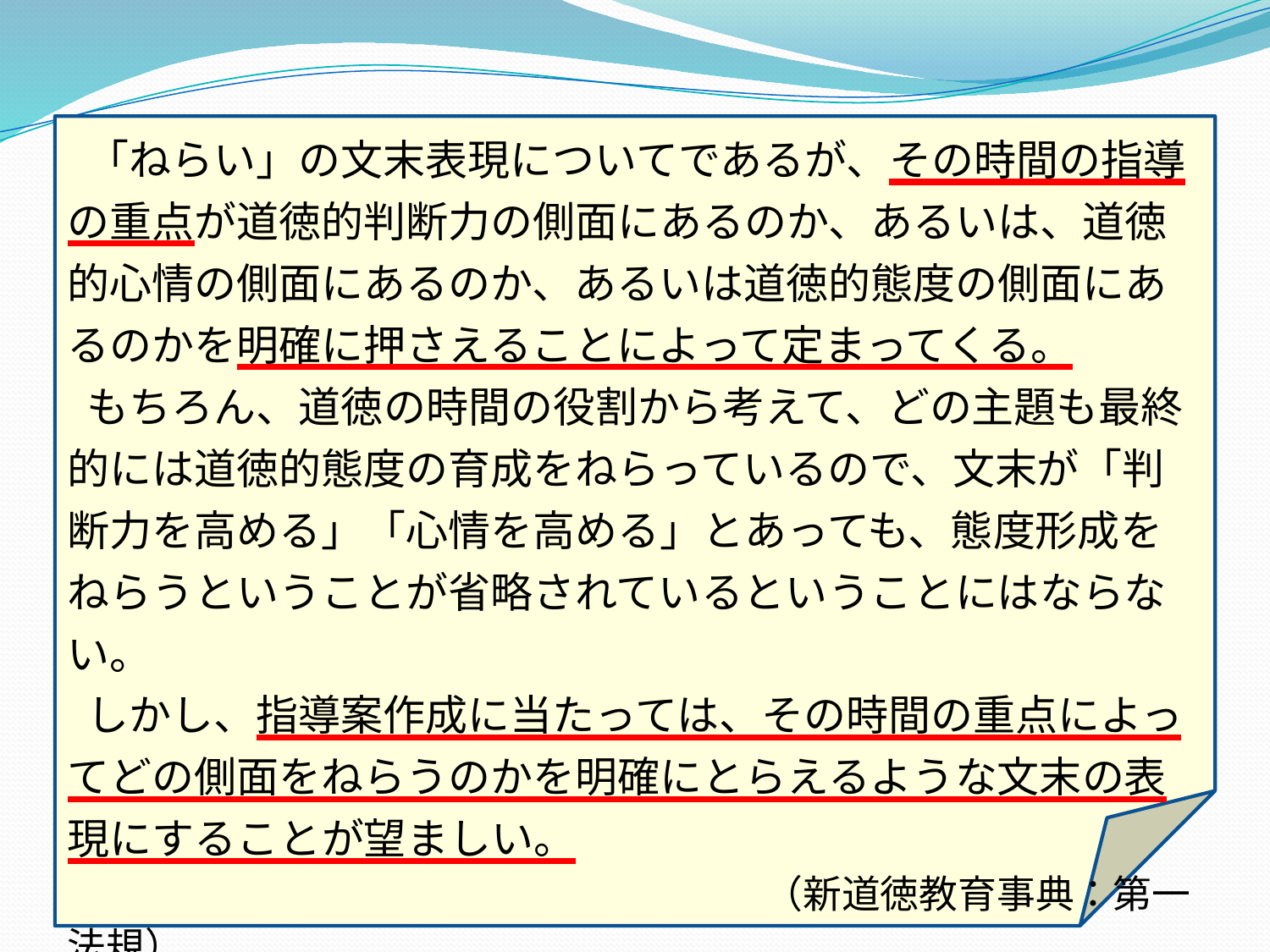

「ねらい」の文末表現についてであるが、その時間の指導の重点が道徳的判断力の側面にあるのか、あるいは、道徳的心情の側面にあるのか、あるいは道徳的態度の側面にあるのかを明確に押さえることによって定まってくる。
 もちろん、道徳の時間の役割から考えて、どの主題も最終的には道徳的態度の育成をねらっているので、文末が「判断力を高める」「心情を高める」とあっても、態度形成をねらうということが省略されているということにはならない。
 しかし、指導案作成に当たっては、その時間の重点によってどの側面をねらうのかを明確にとらえるような文末の表現にすることが望ましい。
　　　　　　　　　　　　　　　　　　（新道徳教育事典：第一法規）